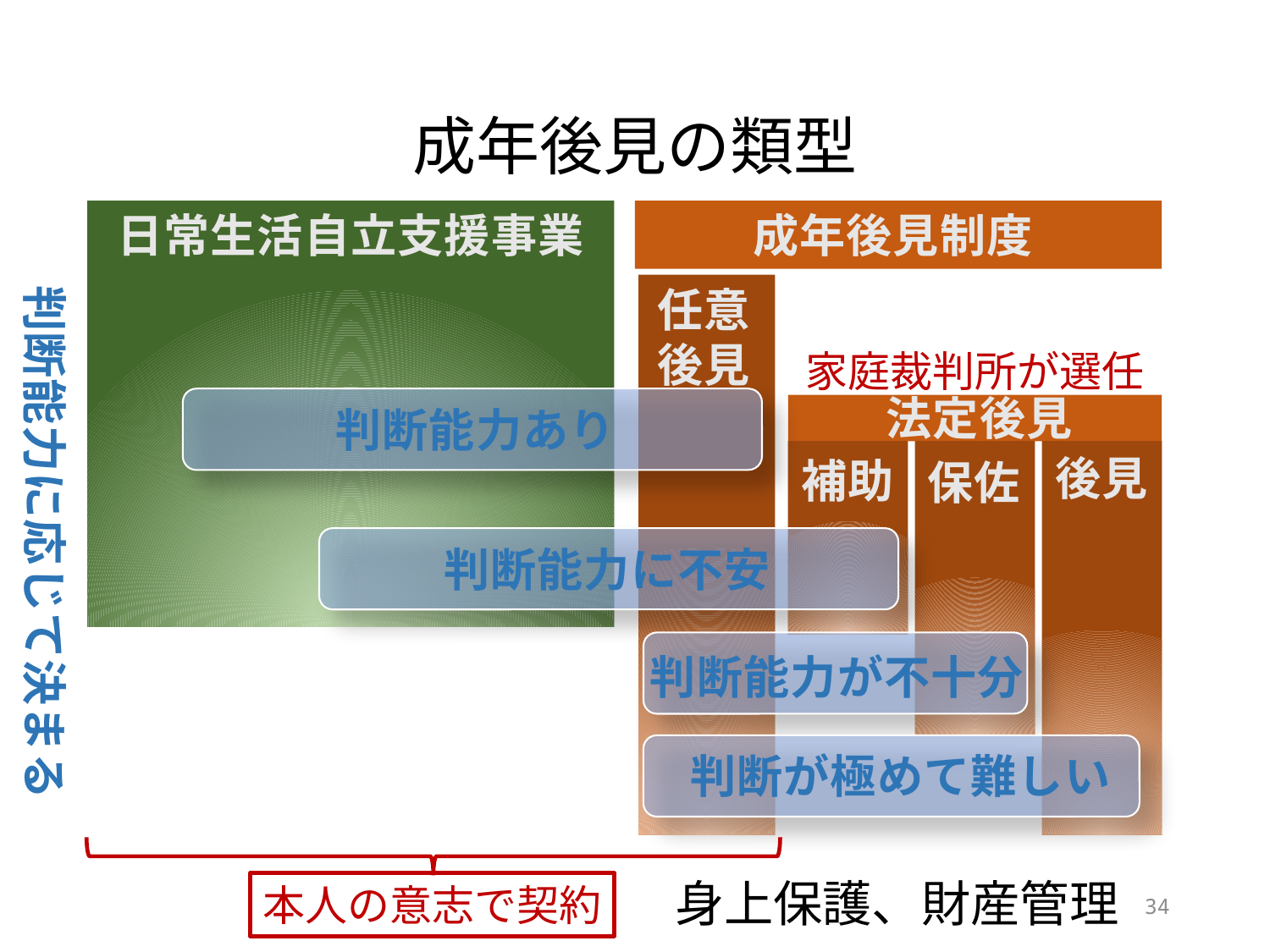

# 成年後見の類型
成年後見制度
日常生活自立支援事業

任意
後見
判断能力に応じて決まる
家庭裁判所が選任
法定後見

判断能力あり
後見
補助
保佐

判断能力に不安

判断能力が不十分

判断が極めて難しい
本人の意志で契約
身上保護、財産管理
34